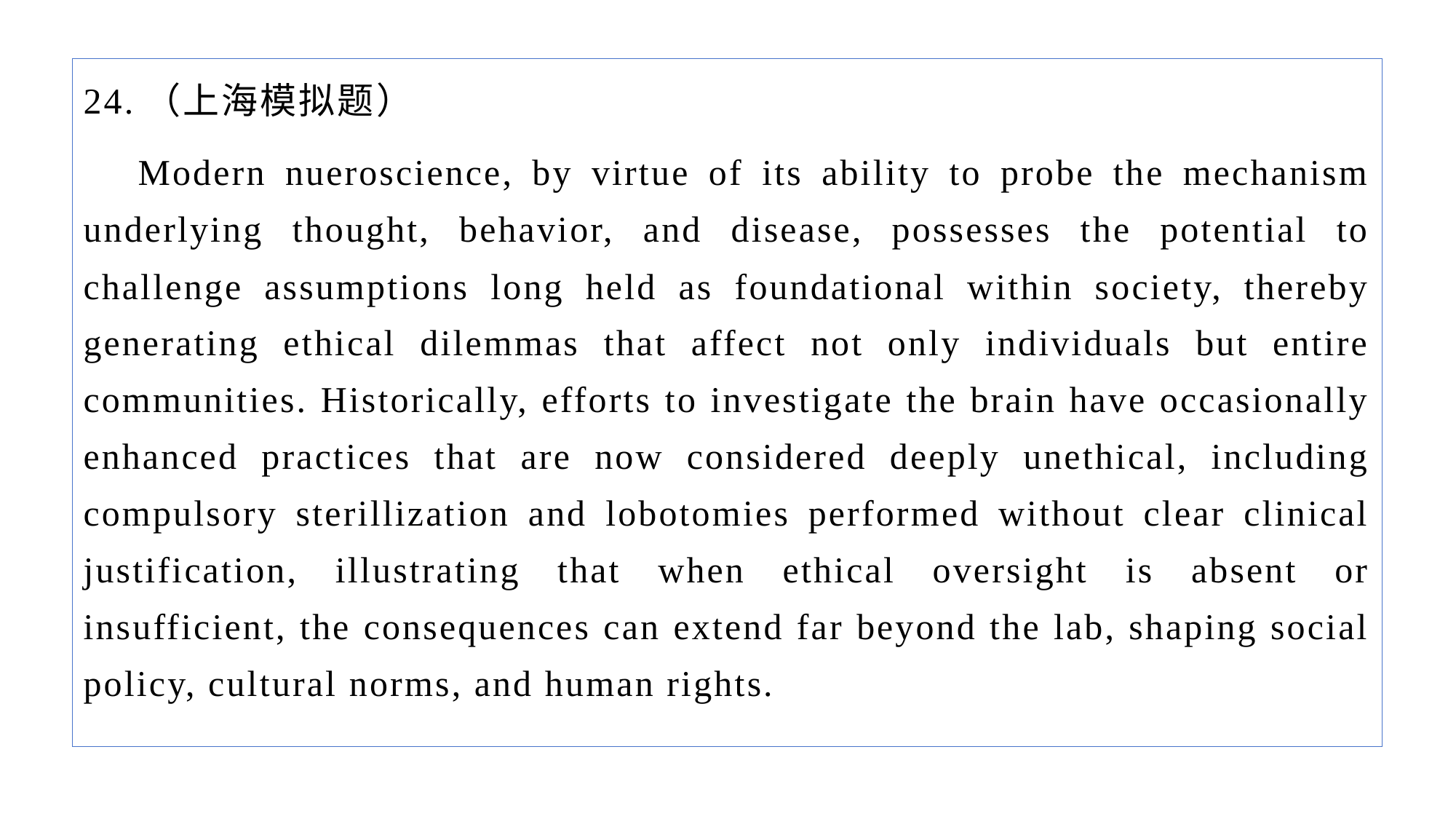

24.（上海模拟题）
Modern nueroscience, by virtue of its ability to probe the mechanism underlying thought, behavior, and disease, possesses the potential to challenge assumptions long held as foundational within society, thereby generating ethical dilemmas that affect not only individuals but entire communities. Historically, efforts to investigate the brain have occasionally enhanced practices that are now considered deeply unethical, including compulsory sterillization and lobotomies performed without clear clinical justification, illustrating that when ethical oversight is absent or insufficient, the consequences can extend far beyond the lab, shaping social policy, cultural norms, and human rights.